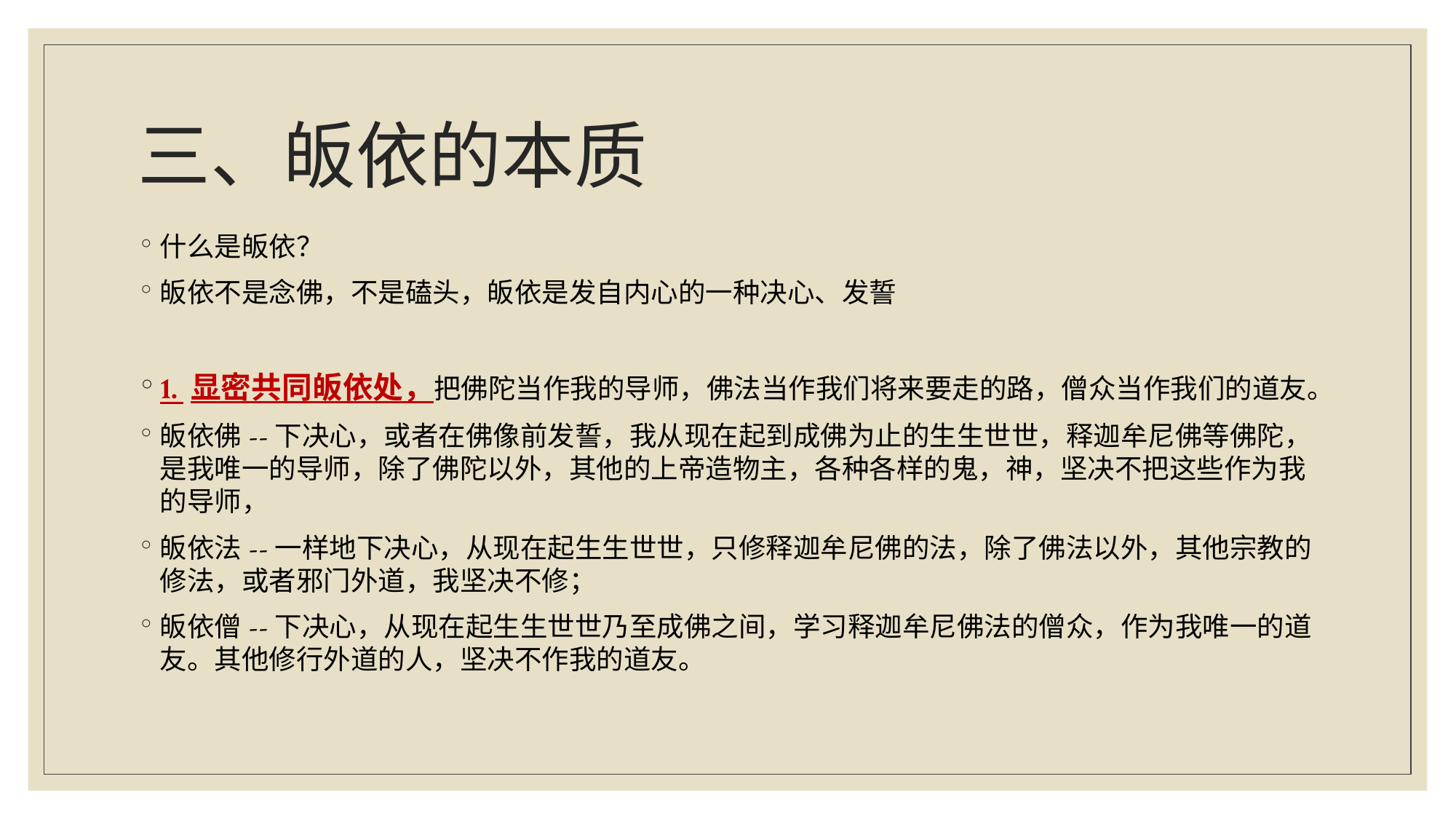

# 三、皈依的本质
什么是皈依？
皈依不是念佛，不是磕头，皈依是发自内心的一种决心、发誓

1. 显密共同皈依处，把佛陀当作我的导师，佛法当作我们将来要走的路，僧众当作我们的道友。
皈依佛--下决心，或者在佛像前发誓，我从现在起到成佛为止的生生世世，释迦牟尼佛等佛陀，是我唯一的导师，除了佛陀以外，其他的上帝造物主，各种各样的鬼，神，坚决不把这些作为我的导师，
皈依法--一样地下决心，从现在起生生世世，只修释迦牟尼佛的法，除了佛法以外，其他宗教的修法，或者邪门外道，我坚决不修；
皈依僧--下决心，从现在起生生世世乃至成佛之间，学习释迦牟尼佛法的僧众，作为我唯一的道友。其他修行外道的人，坚决不作我的道友。